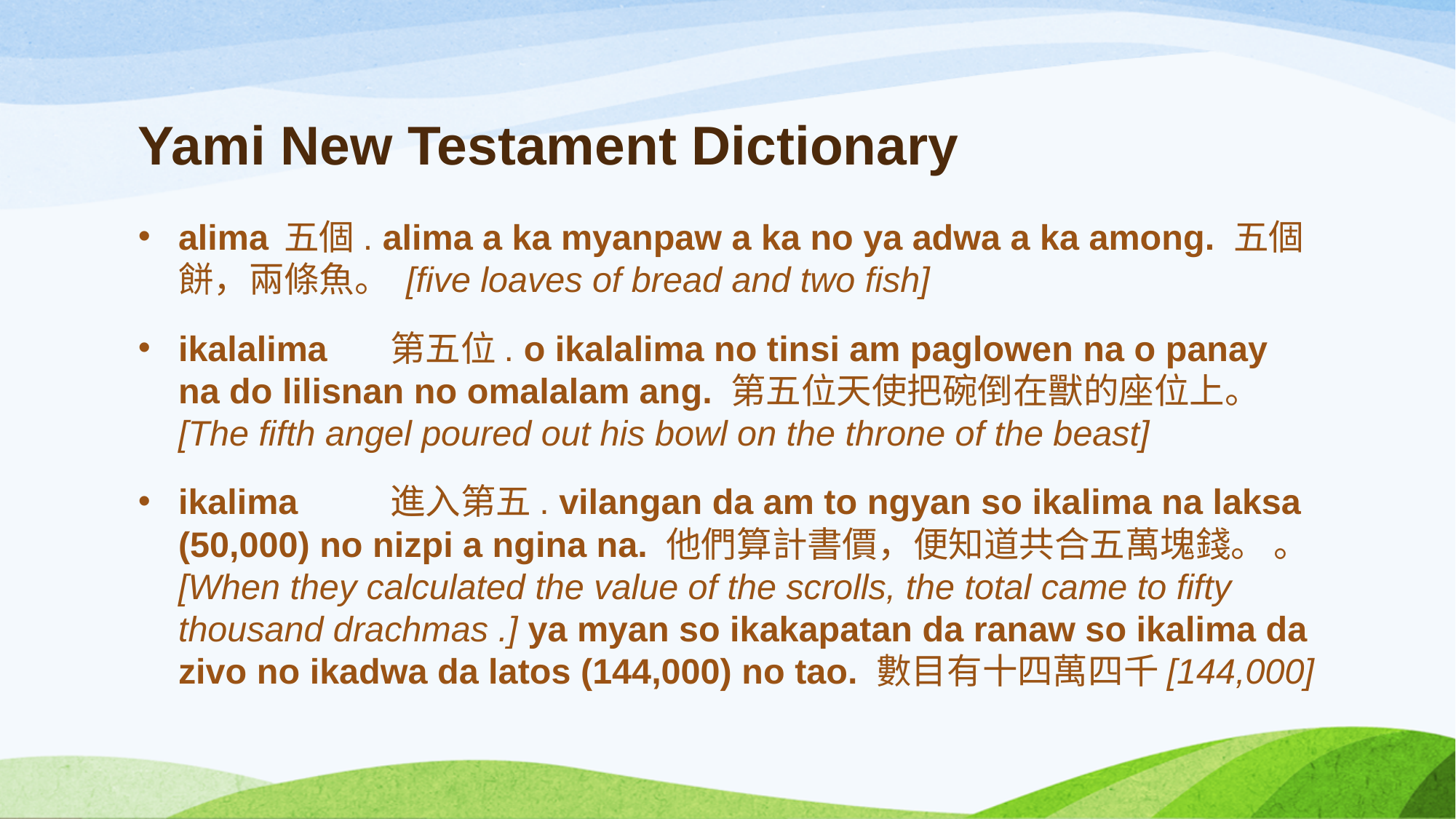

# Yami New Testament Dictionary
alima 	五個. alima a ka myanpaw a ka no ya adwa a ka among. 五個餅，兩條魚。 [five loaves of bread and two fish]
ikalalima 	第五位. o ikalalima no tinsi am paglowen na o panay na do lilisnan no omalalam ang. 第五位天使把碗倒在獸的座位上。 [The fifth angel poured out his bowl on the throne of the beast]
ikalima 	進入第五. vilangan da am to ngyan so ikalima na laksa (50,000) no nizpi a ngina na. 他們算計書價，便知道共合五萬塊錢。 。 [When they calculated the value of the scrolls, the total came to fifty thousand drachmas .] ya myan so ikakapatan da ranaw so ikalima da zivo no ikadwa da latos (144,000) no tao. 數目有十四萬四千[144,000]